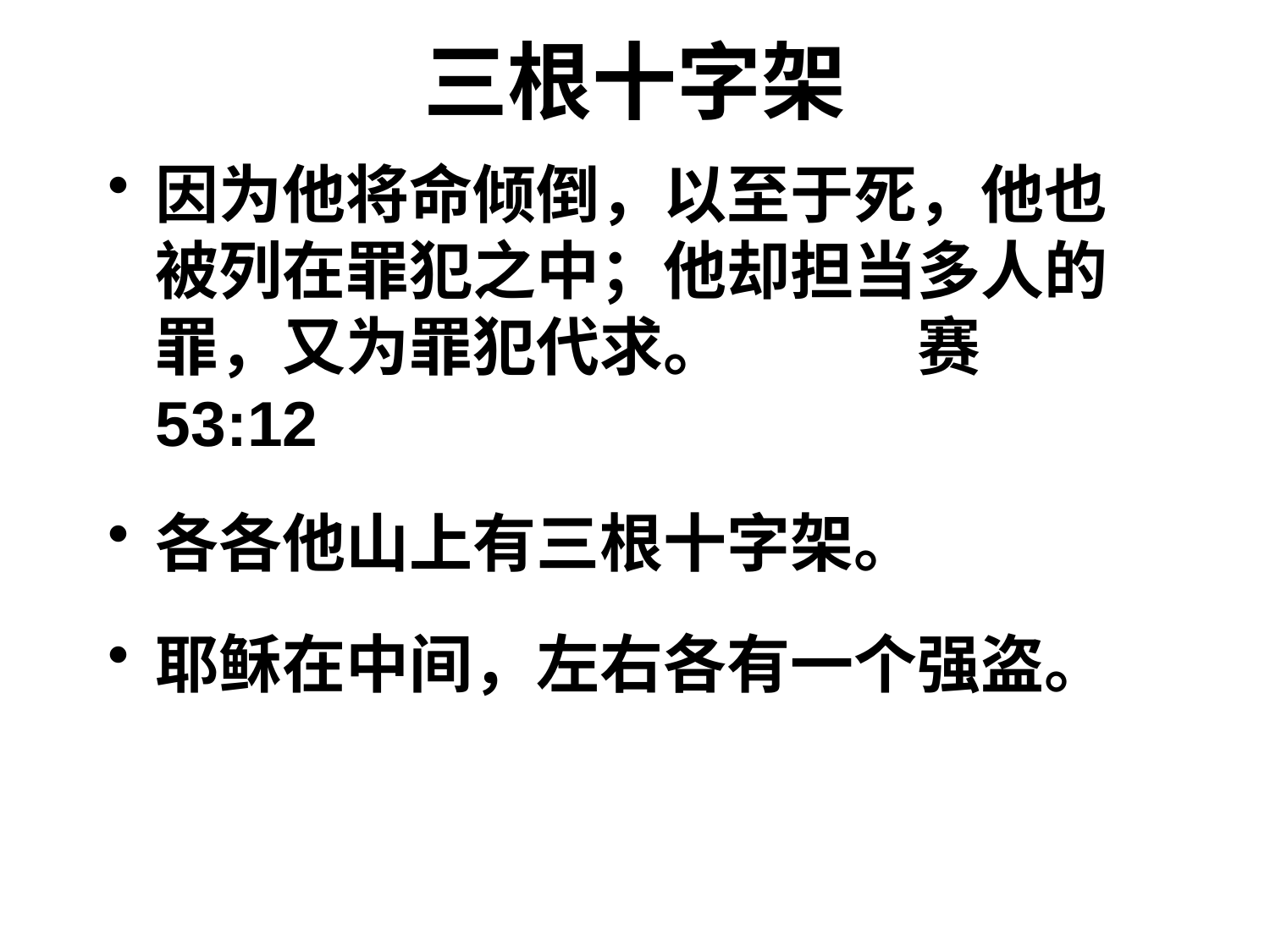

# 三根十字架
因为他将命倾倒，以至于死，他也被列在罪犯之中；他却担当多人的罪，又为罪犯代求。		赛 53:12
各各他山上有三根十字架。
耶稣在中间，左右各有一个强盗。